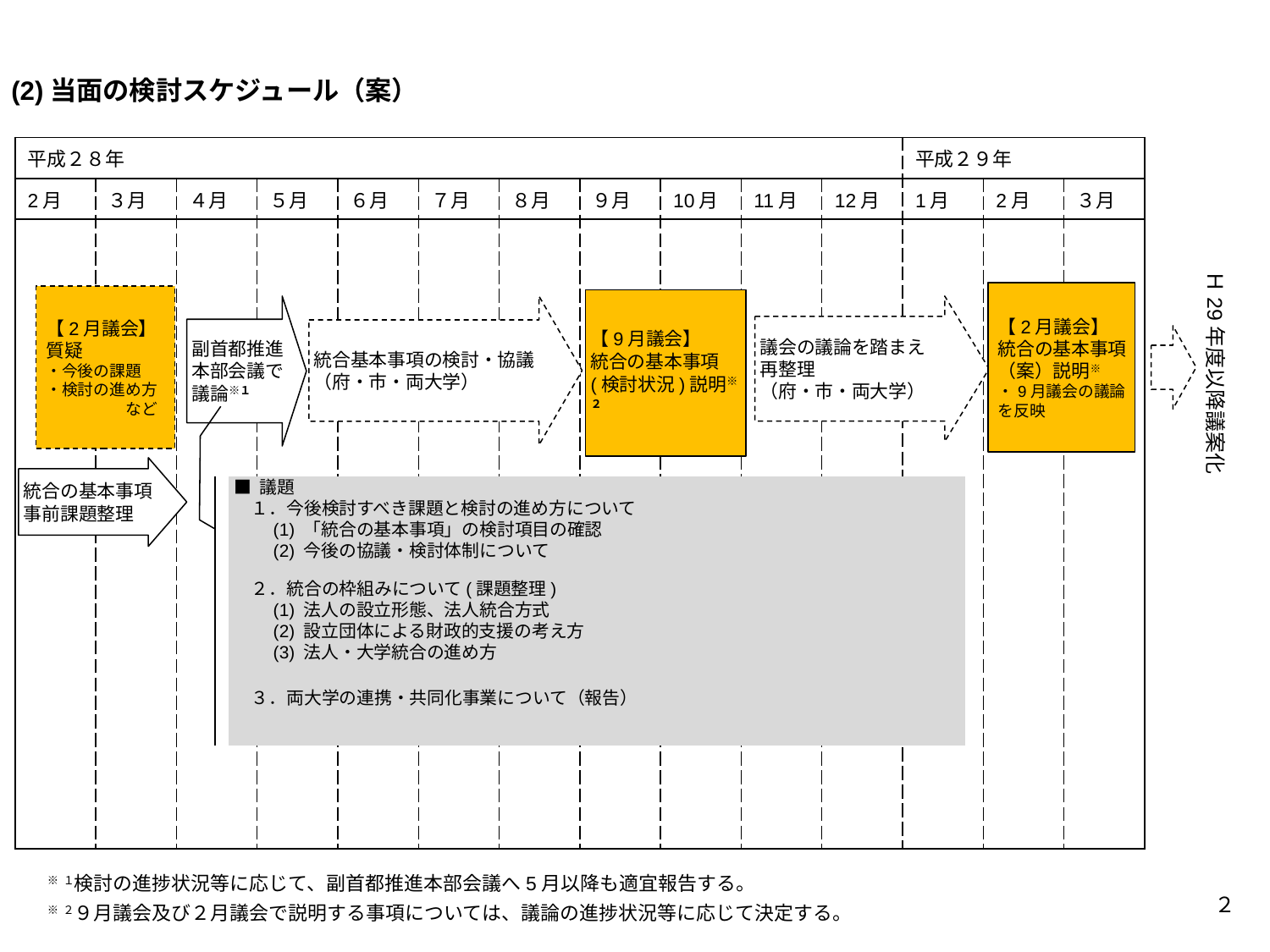

# (2)当面の検討スケジュール（案）
| 平成２８年 |  |  |  |  |  |  |  |  |  |  | 平成２９年 |  |  |
| --- | --- | --- | --- | --- | --- | --- | --- | --- | --- | --- | --- | --- | --- |
| 2月 | ３月 | ４月 | ５月 | ６月 | ７月 | ８月 | ９月 | 10月 | 11月 | 12月 | 1月 | 2月 | ３月 |
|  |  |  |  |  |  |  |  |  |  |  |  |  |  |
Ｈ29年度以降議案化
【2月議会】
統合の基本事項
（案）説明※
・9月議会の議論を反映
【2月議会】
質疑
・今後の課題
・検討の進め方
　　　　　など
【9月議会】
統合の基本事項
(検討状況)説明※２
統合基本事項の検討・協議
（府・市・両大学）
議会の議論を踏まえ
再整理
（府・市・両大学）
副首都推進
本部会議で
議論※１

統合の基本事項事前課題整理
■ 議題
　１．今後検討すべき課題と検討の進め方について
　　(1) 「統合の基本事項」の検討項目の確認
　　(2) 今後の協議・検討体制について

　２．統合の枠組みについて(課題整理)
　　(1) 法人の設立形態、法人統合方式
　　(2) 設立団体による財政的支援の考え方
　　(3) 法人・大学統合の進め方

　３．両大学の連携・共同化事業について（報告）

※１検討の進捗状況等に応じて、副首都推進本部会議へ5月以降も適宜報告する。
２
※２９月議会及び２月議会で説明する事項については、議論の進捗状況等に応じて決定する。